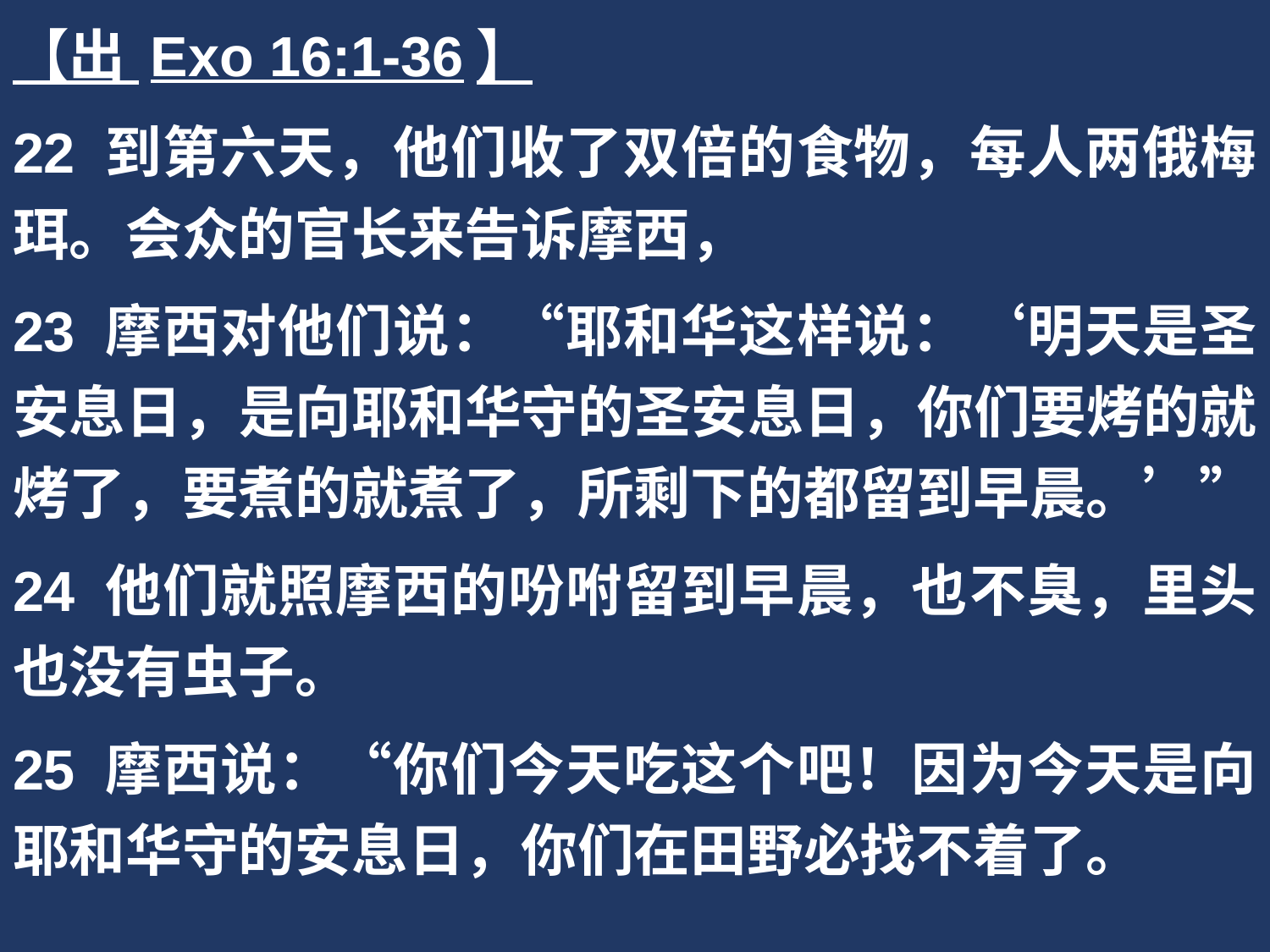

【出 Exo 16:1-36】
22 到第六天，他们收了双倍的食物，每人两俄梅珥。会众的官长来告诉摩西，
23 摩西对他们说：“耶和华这样说：‘明天是圣安息日，是向耶和华守的圣安息日，你们要烤的就烤了，要煮的就煮了，所剩下的都留到早晨。’”
24 他们就照摩西的吩咐留到早晨，也不臭，里头也没有虫子。
25 摩西说：“你们今天吃这个吧！因为今天是向耶和华守的安息日，你们在田野必找不着了。